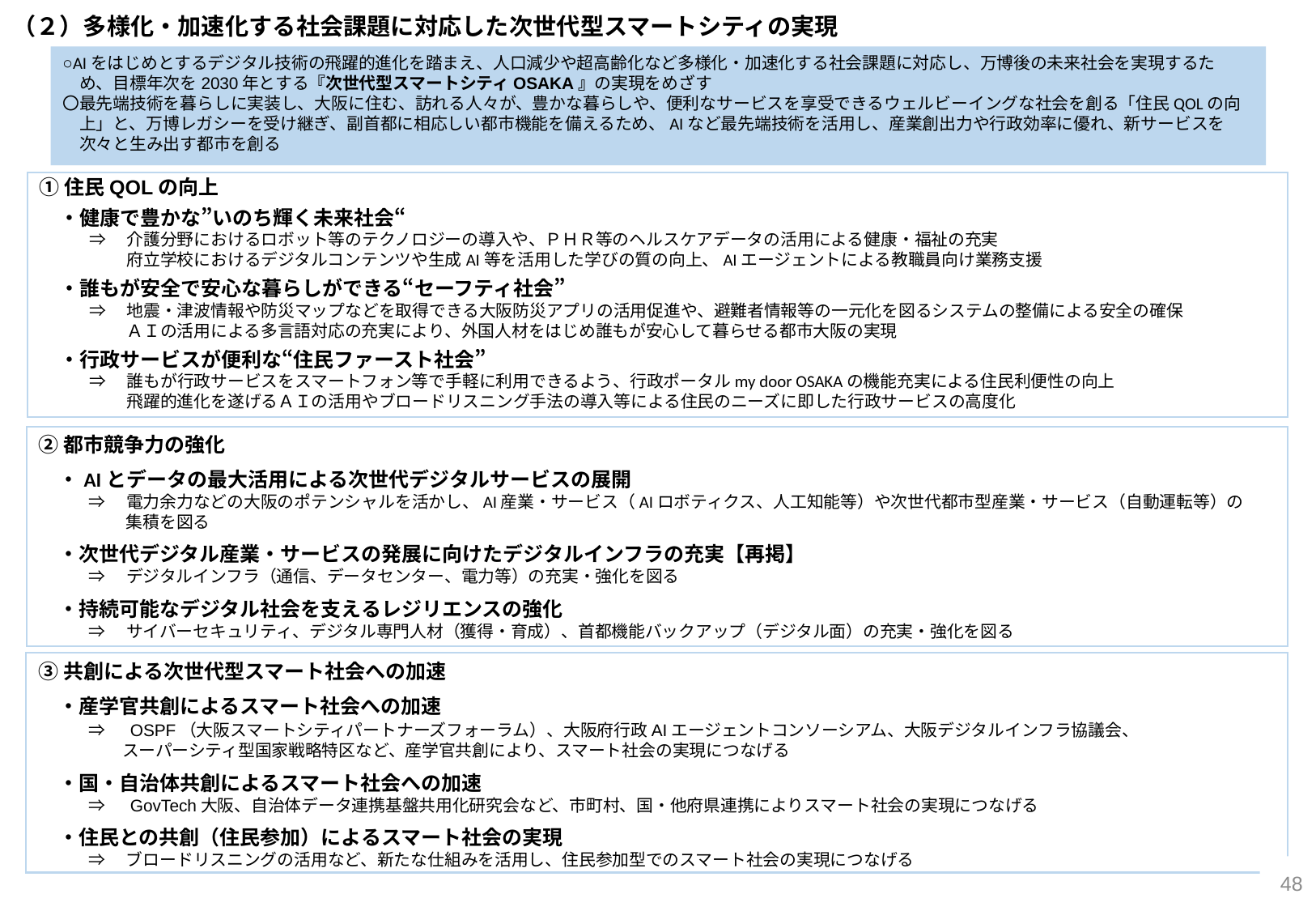

（２）多様化・加速化する社会課題に対応した次世代型スマートシティの実現
○AIをはじめとするデジタル技術の飛躍的進化を踏まえ、人口減少や超高齢化など多様化・加速化する社会課題に対応し、万博後の未来社会を実現するた
　め、目標年次を2030年とする『次世代型スマートシティOSAKA』の実現をめざす
〇最先端技術を暮らしに実装し、大阪に住む、訪れる人々が、豊かな暮らしや、便利なサービスを享受できるウェルビーイングな社会を創る「住民QOLの向
　上」と、万博レガシーを受け継ぎ、副首都に相応しい都市機能を備えるため、AIなど最先端技術を活用し、産業創出力や行政効率に優れ、新サービスを
　次々と生み出す都市を創る
①住民QOLの向上
　・健康で豊かな”いのち輝く未来社会“
　　　⇒ 　介護分野におけるロボット等のテクノロジーの導入や、ＰＨＲ等のヘルスケアデータの活用による健康・福祉の充実
　　　　　 府立学校におけるデジタルコンテンツや生成AI等を活用した学びの質の向上、AIエージェントによる教職員向け業務支援
　・誰もが安全で安心な暮らしができる“セーフティ社会”
　　　⇒ 　地震・津波情報や防災マップなどを取得できる大阪防災アプリの活用促進や、避難者情報等の一元化を図るシステムの整備による安全の確保
　　　　　 ＡＩの活用による多言語対応の充実により、外国人材をはじめ誰もが安心して暮らせる都市大阪の実現
　・行政サービスが便利な“住民ファースト社会”
　　　⇒ 　誰もが行政サービスをスマートフォン等で手軽に利用できるよう、行政ポータルmy door OSAKAの機能充実による住民利便性の向上
　　　　　 飛躍的進化を遂げるＡＩの活用やブロードリスニング手法の導入等による住民のニーズに即した行政サービスの高度化

②都市競争力の強化
　・AIとデータの最大活用による次世代デジタルサービスの展開
　　　⇒ 　電力余力などの大阪のポテンシャルを活かし、AI産業・サービス（AIロボティクス、人工知能等）や次世代都市型産業・サービス（自動運転等）の
　　　　　 集積を図る
　・次世代デジタル産業・サービスの発展に向けたデジタルインフラの充実【再掲】
　　　⇒ 　デジタルインフラ（通信、データセンター、電力等）の充実・強化を図る
　・持続可能なデジタル社会を支えるレジリエンスの強化
　　　⇒ 　サイバーセキュリティ、デジタル専門人材（獲得・育成）、首都機能バックアップ（デジタル面）の充実・強化を図る

③共創による次世代型スマート社会への加速
　・産学官共創によるスマート社会への加速
　　　⇒ 　OSPF（大阪スマートシティパートナーズフォーラム）、大阪府行政AIエージェントコンソーシアム、大阪デジタルインフラ協議会、
　　　　　スーパーシティ型国家戦略特区など、産学官共創により、スマート社会の実現につなげる
　・国・自治体共創によるスマート社会への加速
　　　⇒ 　GovTech大阪、自治体データ連携基盤共用化研究会など、市町村、国・他府県連携によりスマート社会の実現につなげる
　・住民との共創（住民参加）によるスマート社会の実現
　　　⇒ 　ブロードリスニングの活用など、新たな仕組みを活用し、住民参加型でのスマート社会の実現につなげる
48